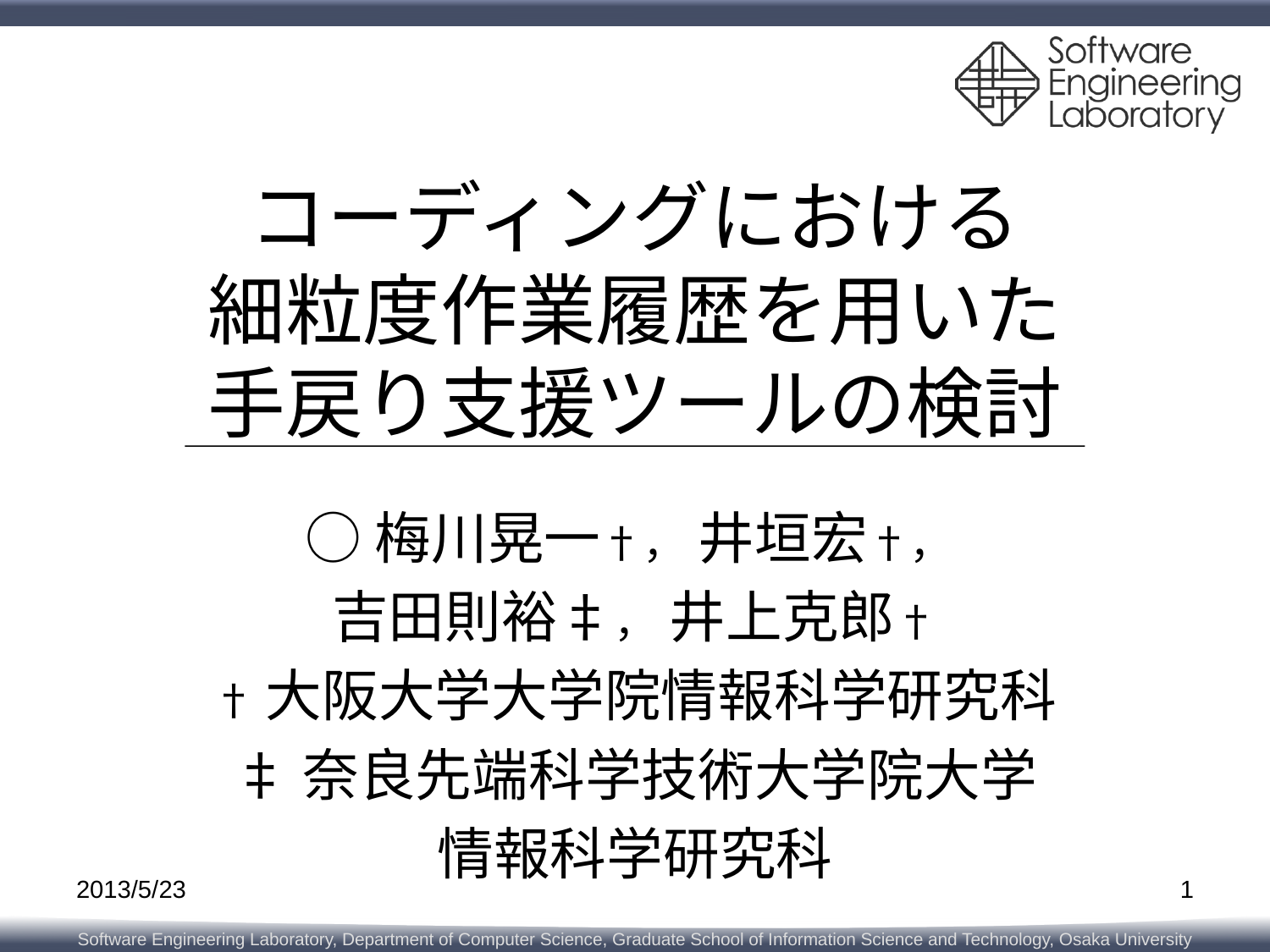

# コーディングにおける 細粒度作業履歴を用いた 手戻り支援ツールの検討
○梅川晃一†， 井垣宏†，
吉田則裕‡， 井上克郎†
†大阪大学大学院情報科学研究科
‡奈良先端科学技術大学院大学
情報科学研究科

2013/5/23
1